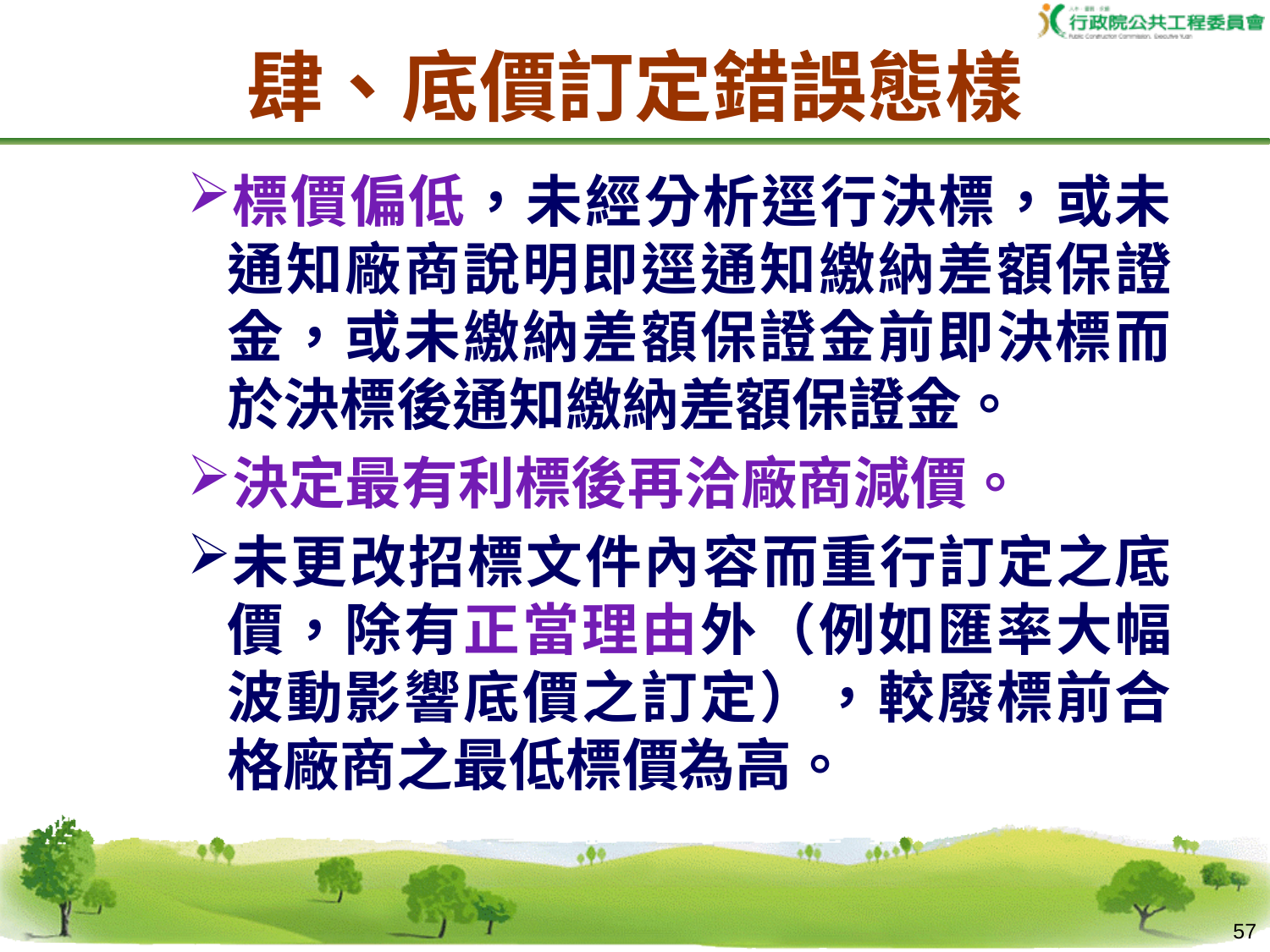

肆、底價訂定錯誤態樣
標價偏低，未經分析逕行決標，或未通知廠商說明即逕通知繳納差額保證金，或未繳納差額保證金前即決標而於決標後通知繳納差額保證金。
決定最有利標後再洽廠商減價。
未更改招標文件內容而重行訂定之底價，除有正當理由外（例如匯率大幅波動影響底價之訂定），較廢標前合格廠商之最低標價為高。

57